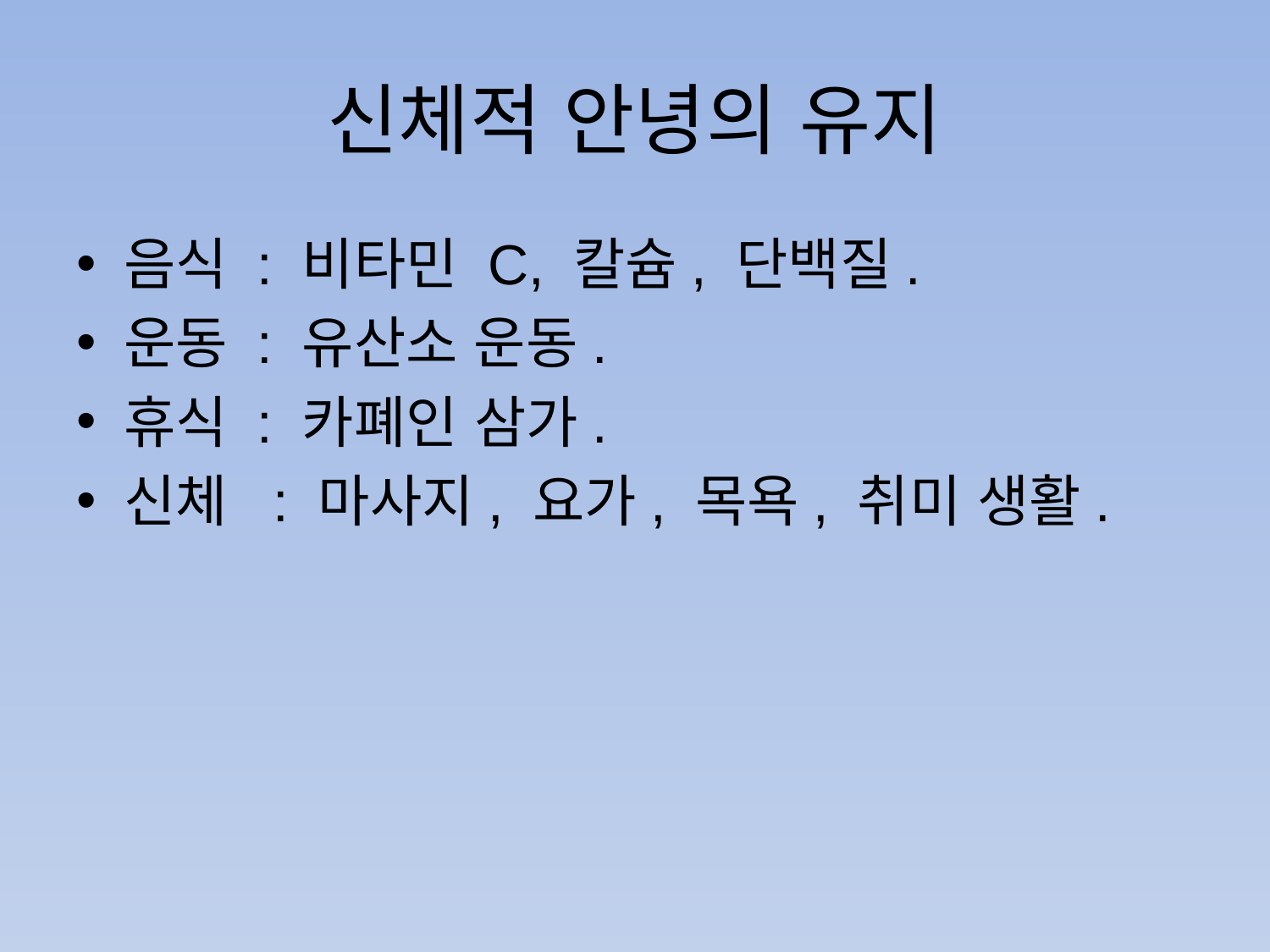

# 신체적 안녕의 유지
음식 : 비타민 C, 칼슘, 단백질.
운동 : 유산소 운동.
휴식 : 카폐인 삼가.
신체  : 마사지, 요가, 목욕, 취미 생활.